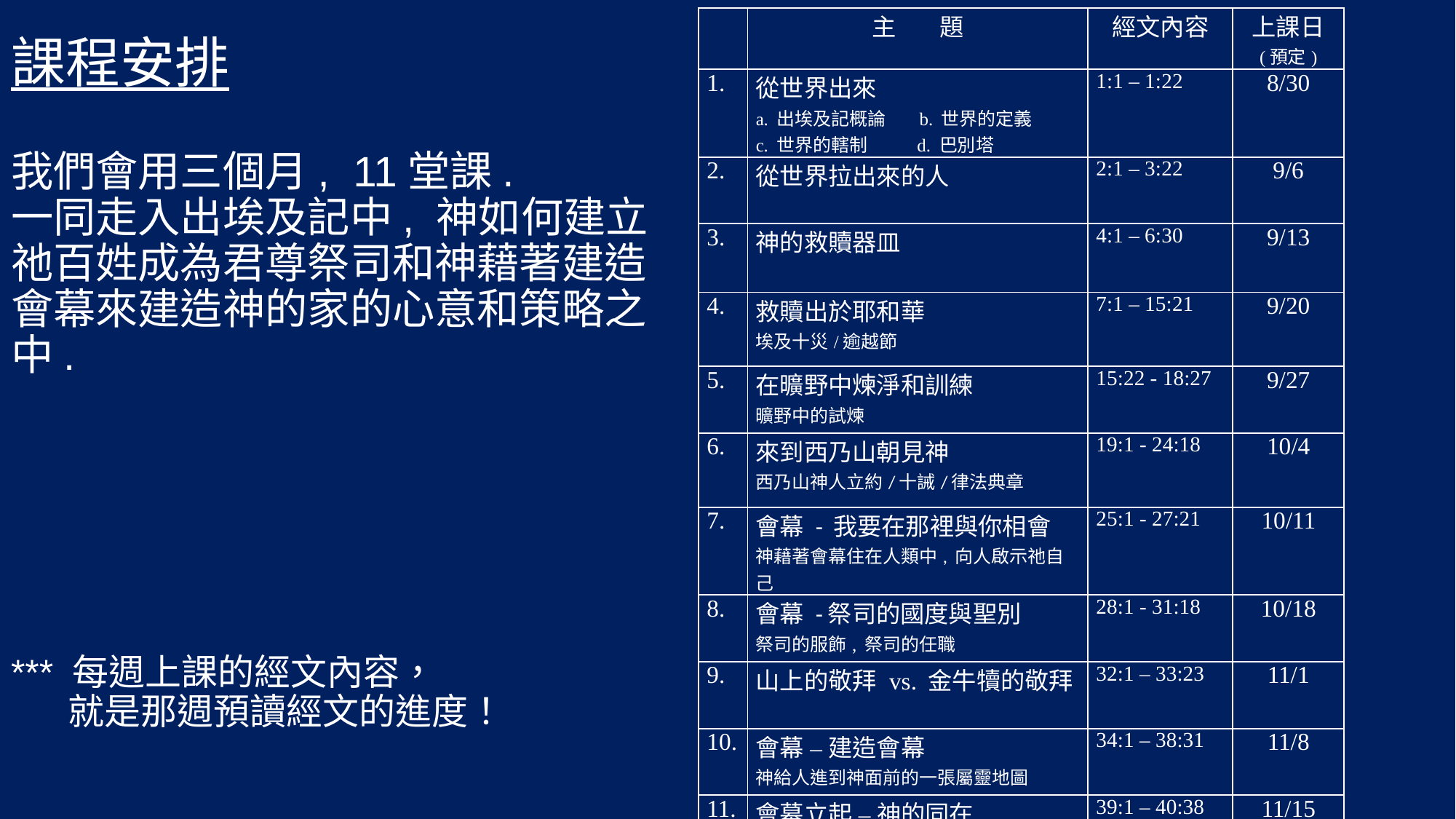

# 課程安排 我們會用三個月,  11堂課. 一同走入出埃及記中, 神如何建立祂百姓成為君尊祭司和神藉著建造會幕來建造神的家的心意和策略之中. *** 每週上課的經文內容， 就是那週預讀經文的進度！
|  | 主 題 | 經文內容 | 上課日 (預定) |
| --- | --- | --- | --- |
| 1. | 從世界出來 a. 出埃及記概論 b. 世界的定義 c. 世界的轄制 d. 巴別塔 | 1:1 – 1:22 | 8/30 |
| 2. | 從世界拉出來的人 | 2:1 – 3:22 | 9/6 |
| 3. | 神的救贖器皿 | 4:1 – 6:30 | 9/13 |
| 4. | 救贖出於耶和華 埃及十災/逾越節 | 7:1 – 15:21 | 9/20 |
| 5. | 在曠野中煉淨和訓練 曠野中的試煉 | 15:22 - 18:27 | 9/27 |
| 6. | 來到西乃山朝見神 西乃山神人立約/十誡/律法典章 | 19:1 - 24:18 | 10/4 |
| 7. | 會幕 - 我要在那裡與你相會 神藉著會幕住在人類中, 向人啟示祂自己 | 25:1 - 27:21 | 10/11 |
| 8. | 會幕 -祭司的國度與聖別 祭司的服飾, 祭司的任職 | 28:1 - 31:18 | 10/18 |
| 9. | 山上的敬拜 vs. 金牛犢的敬拜 | 32:1 – 33:23 | 11/1 |
| 10. | 會幕 – 建造會幕 神給人進到神面前的一張屬靈地圖 | 34:1 – 38:31 | 11/8 |
| 11. | 會幕立起 – 神的同在 | 39:1 – 40:38 | 11/15 |